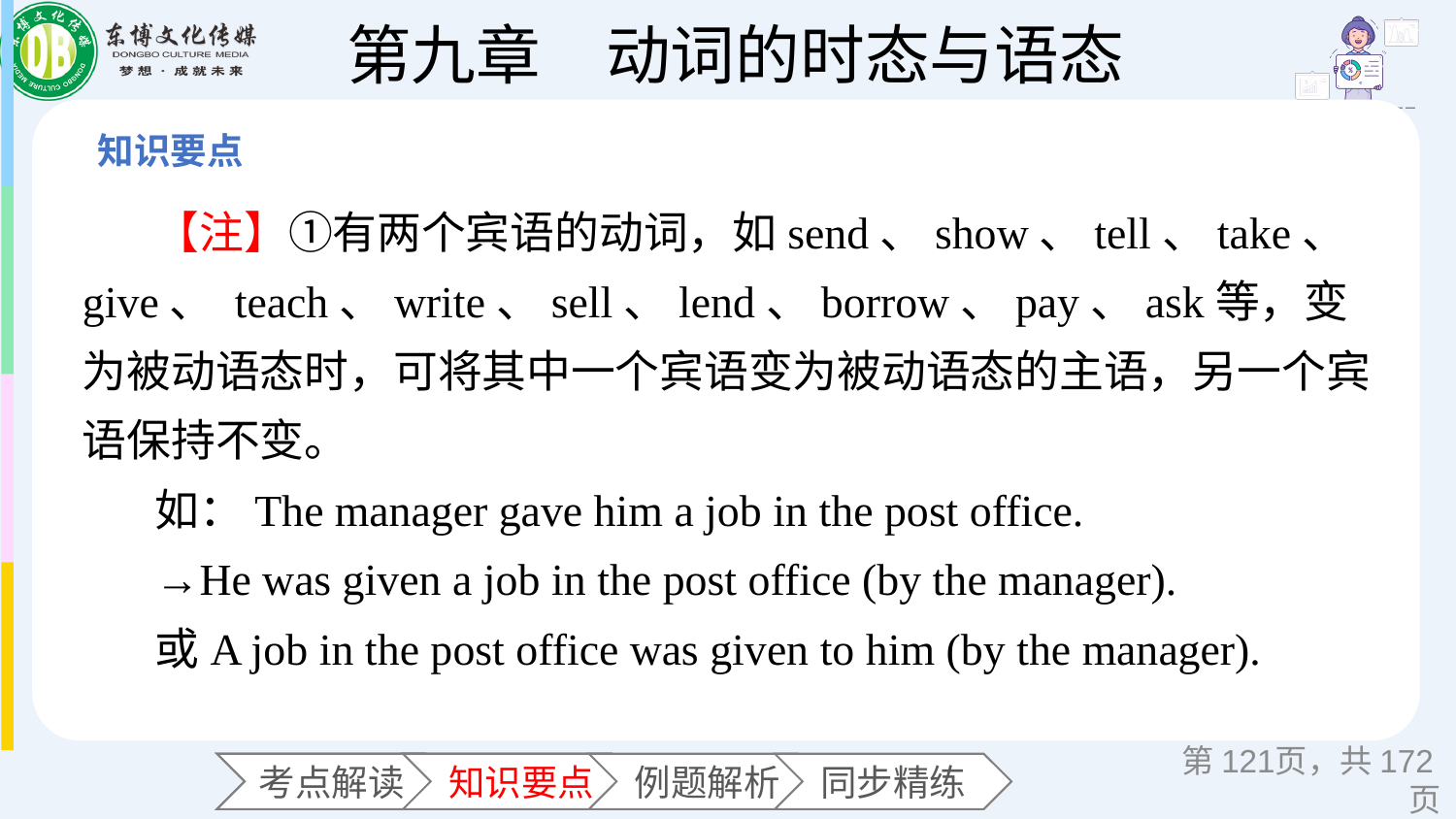

【注】①有两个宾语的动词，如send、show、tell、take、give、 teach、write、sell、lend、borrow、pay、ask等，变为被动语态时，可将其中一个宾语变为被动语态的主语，另一个宾语保持不变。
如：The manager gave him a job in the post office.
→He was given a job in the post office (by the manager).
或A job in the post office was given to him (by the manager).
第121页，共172页